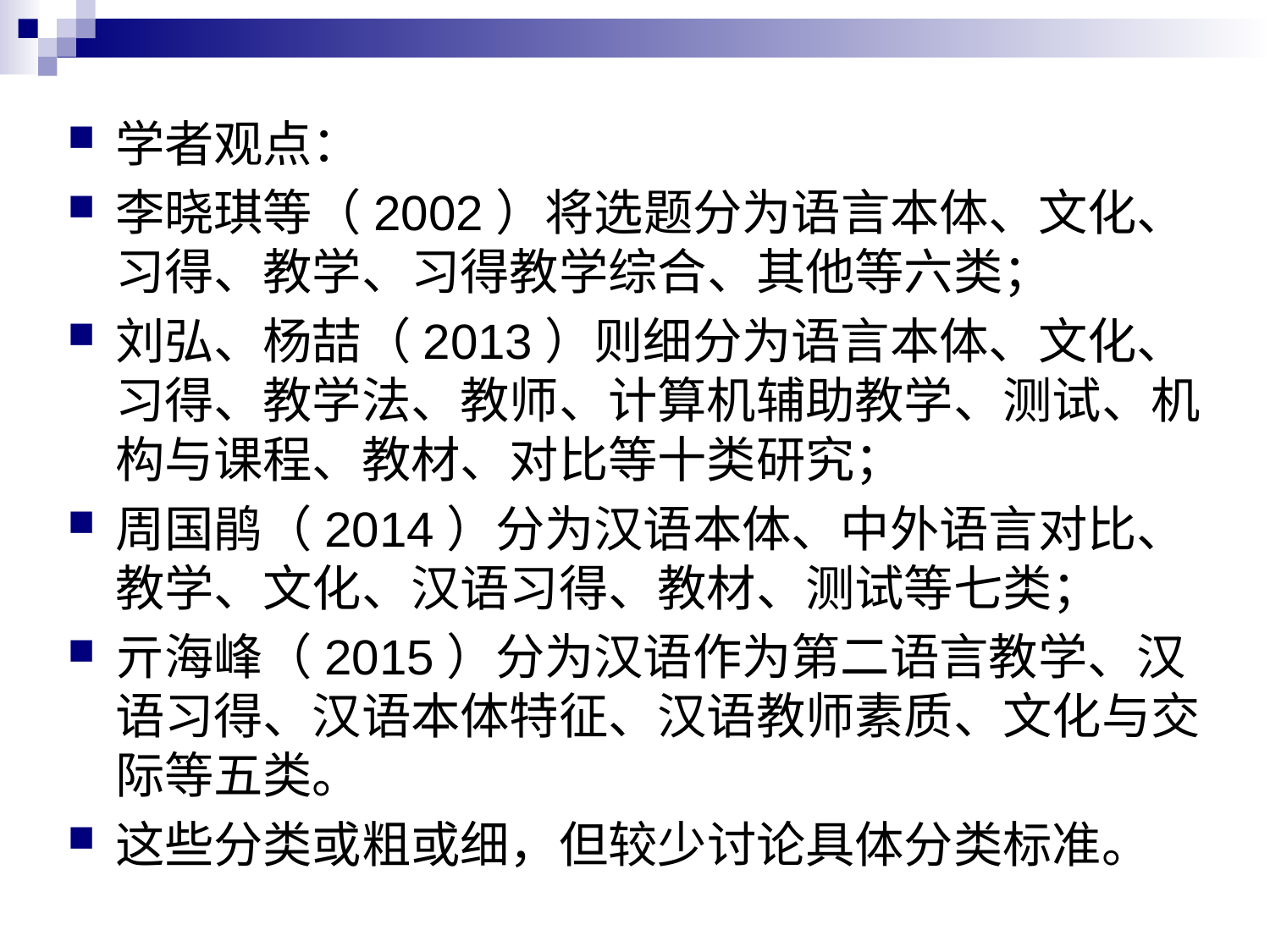

学者观点：
李晓琪等（2002）将选题分为语言本体、文化、习得、教学、习得教学综合、其他等六类；
刘弘、杨喆（2013）则细分为语言本体、文化、习得、教学法、教师、计算机辅助教学、测试、机构与课程、教材、对比等十类研究；
周国鹃（2014）分为汉语本体、中外语言对比、教学、文化、汉语习得、教材、测试等七类；
亓海峰（2015）分为汉语作为第二语言教学、汉语习得、汉语本体特征、汉语教师素质、文化与交际等五类。
这些分类或粗或细，但较少讨论具体分类标准。